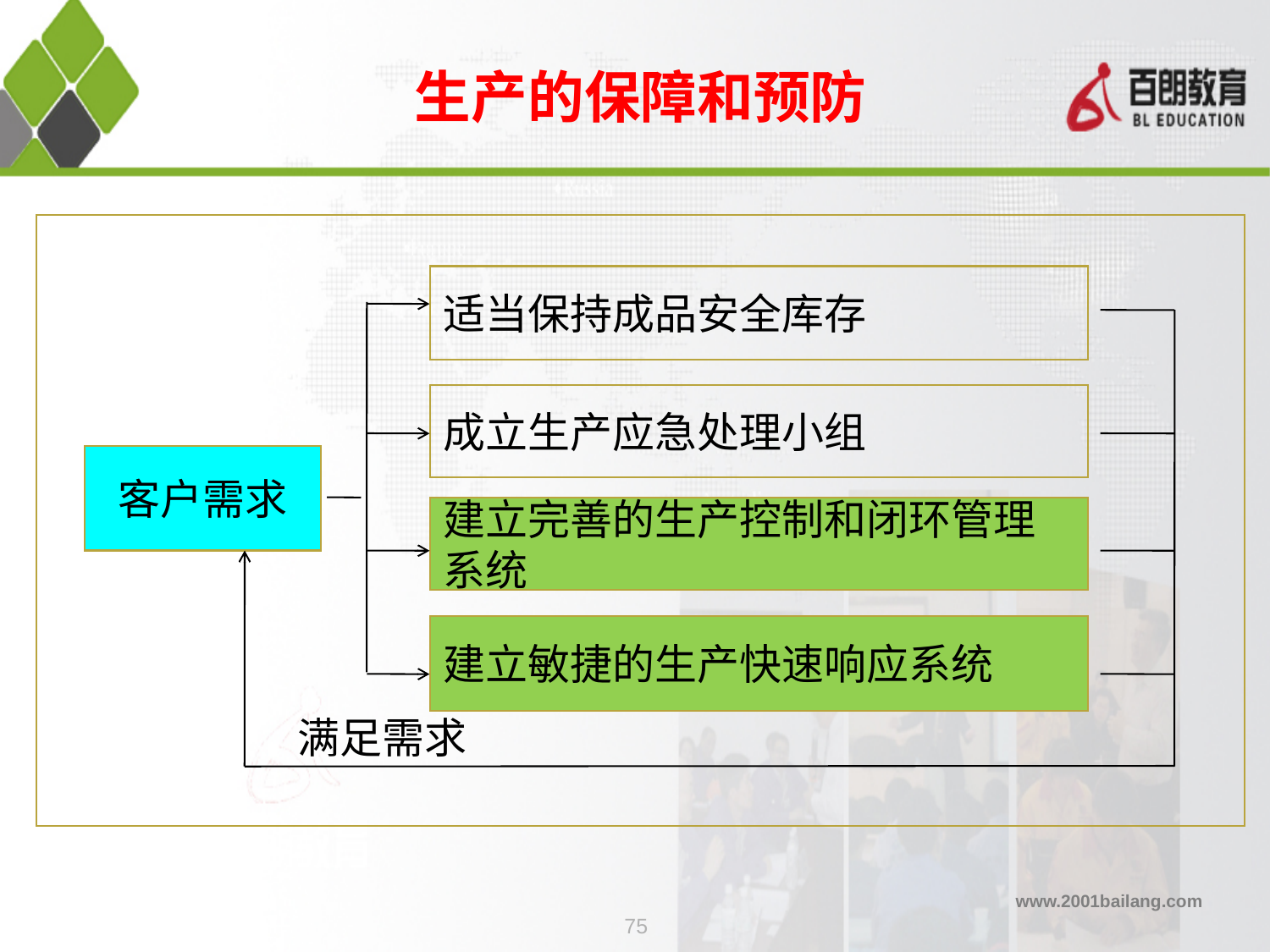

生产的保障和预防

适当保持成品安全库存
成立生产应急处理小组
客户需求
建立完善的生产控制和闭环管理系统
建立敏捷的生产快速响应系统
满足需求
75